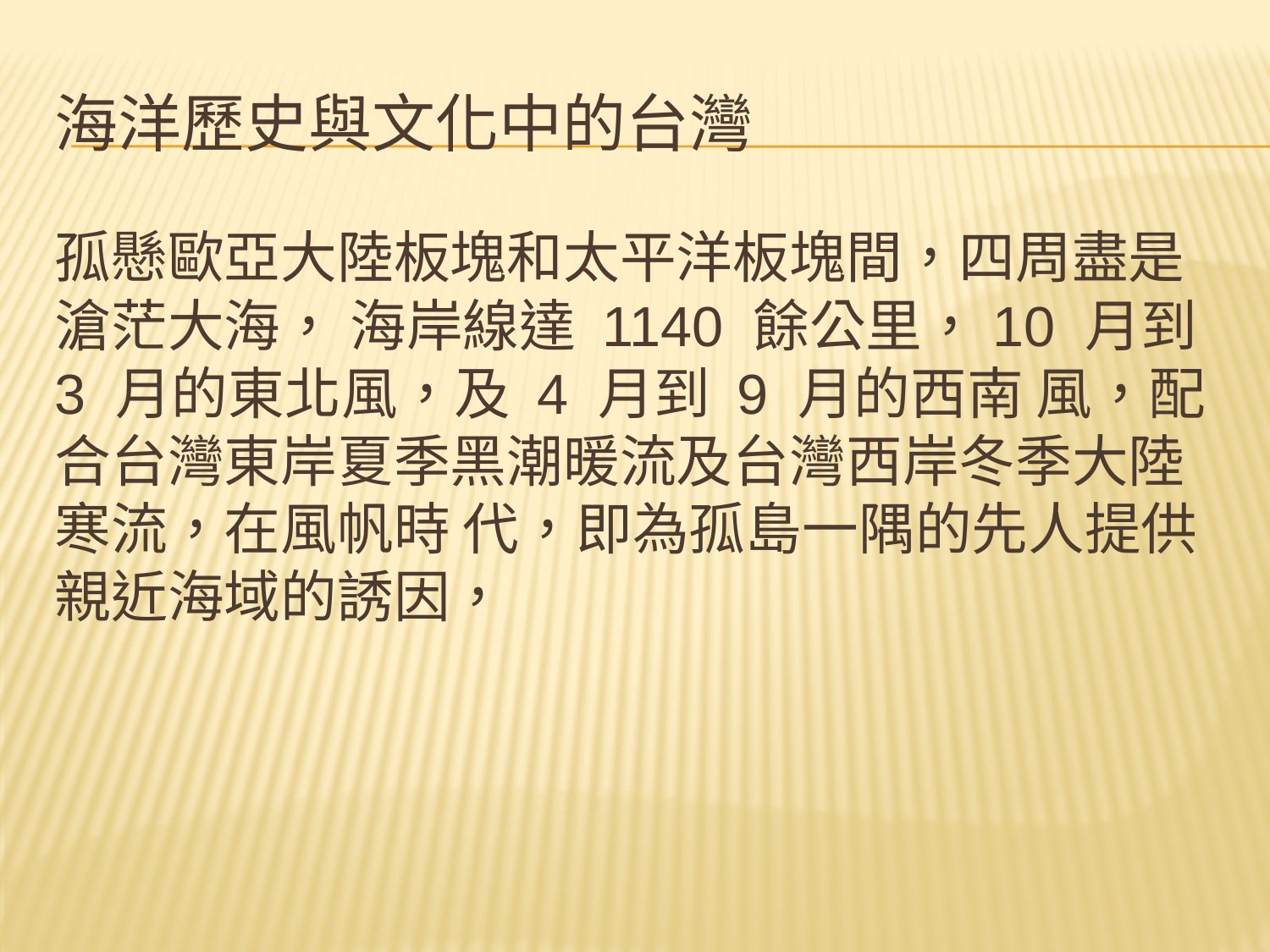

# 海洋歷史與文化中的台灣
孤懸歐亞大陸板塊和太平洋板塊間，四周盡是滄茫大海， 海岸線達 1140 餘公里，10 月到 3 月的東北風，及 4 月到 9 月的西南 風，配合台灣東岸夏季黑潮暖流及台灣西岸冬季大陸寒流，在風帆時 代，即為孤島一隅的先人提供親近海域的誘因，